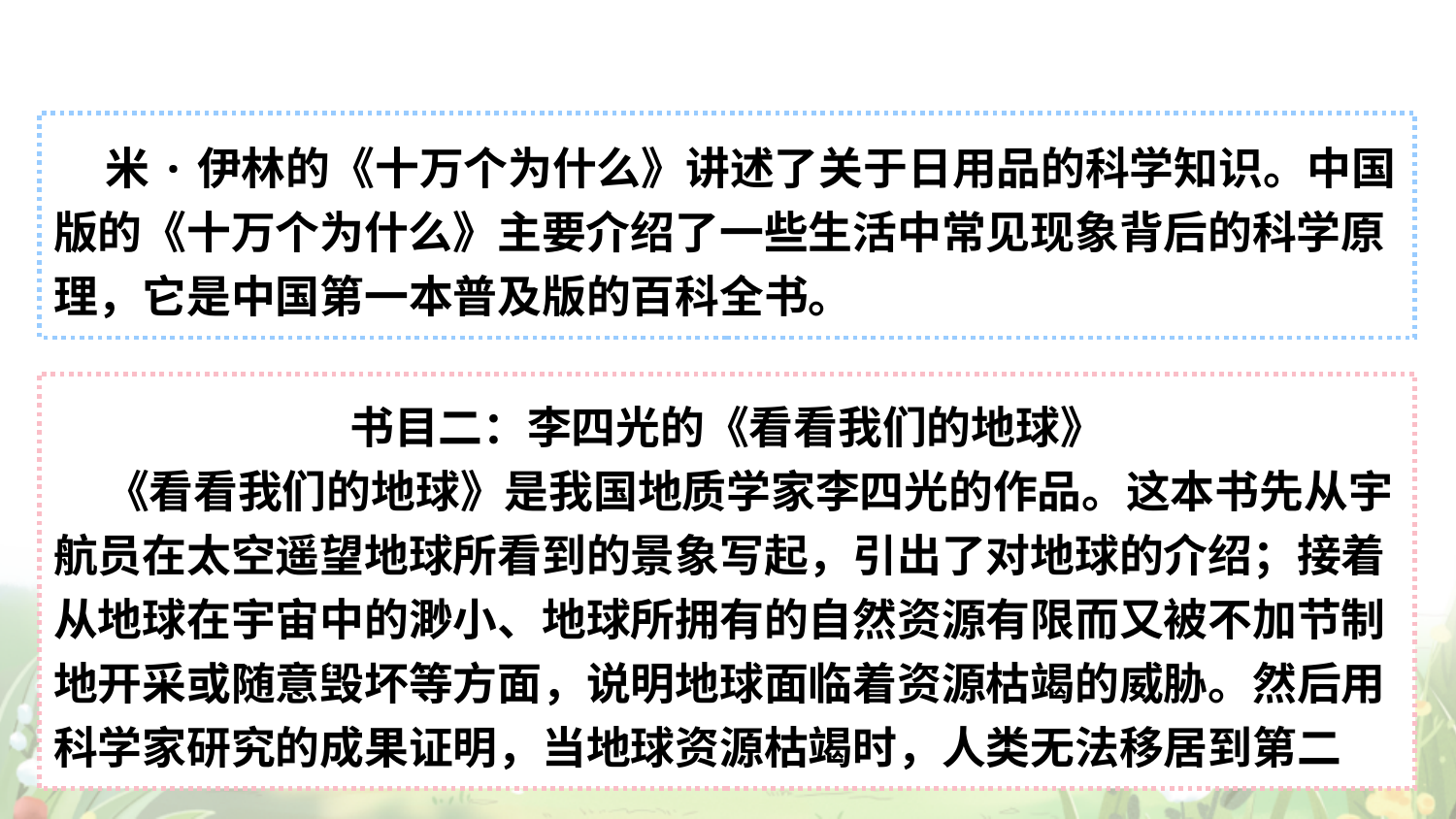

米·伊林的《十万个为什么》讲述了关于日用品的科学知识。中国版的《十万个为什么》主要介绍了一些生活中常见现象背后的科学原理，它是中国第一本普及版的百科全书。
书目二：李四光的《看看我们的地球》
    《看看我们的地球》是我国地质学家李四光的作品。这本书先从宇航员在太空遥望地球所看到的景象写起，引出了对地球的介绍；接着从地球在宇宙中的渺小、地球所拥有的自然资源有限而又被不加节制地开采或随意毁坏等方面，说明地球面临着资源枯竭的威胁。然后用科学家研究的成果证明，当地球资源枯竭时，人类无法移居到第二